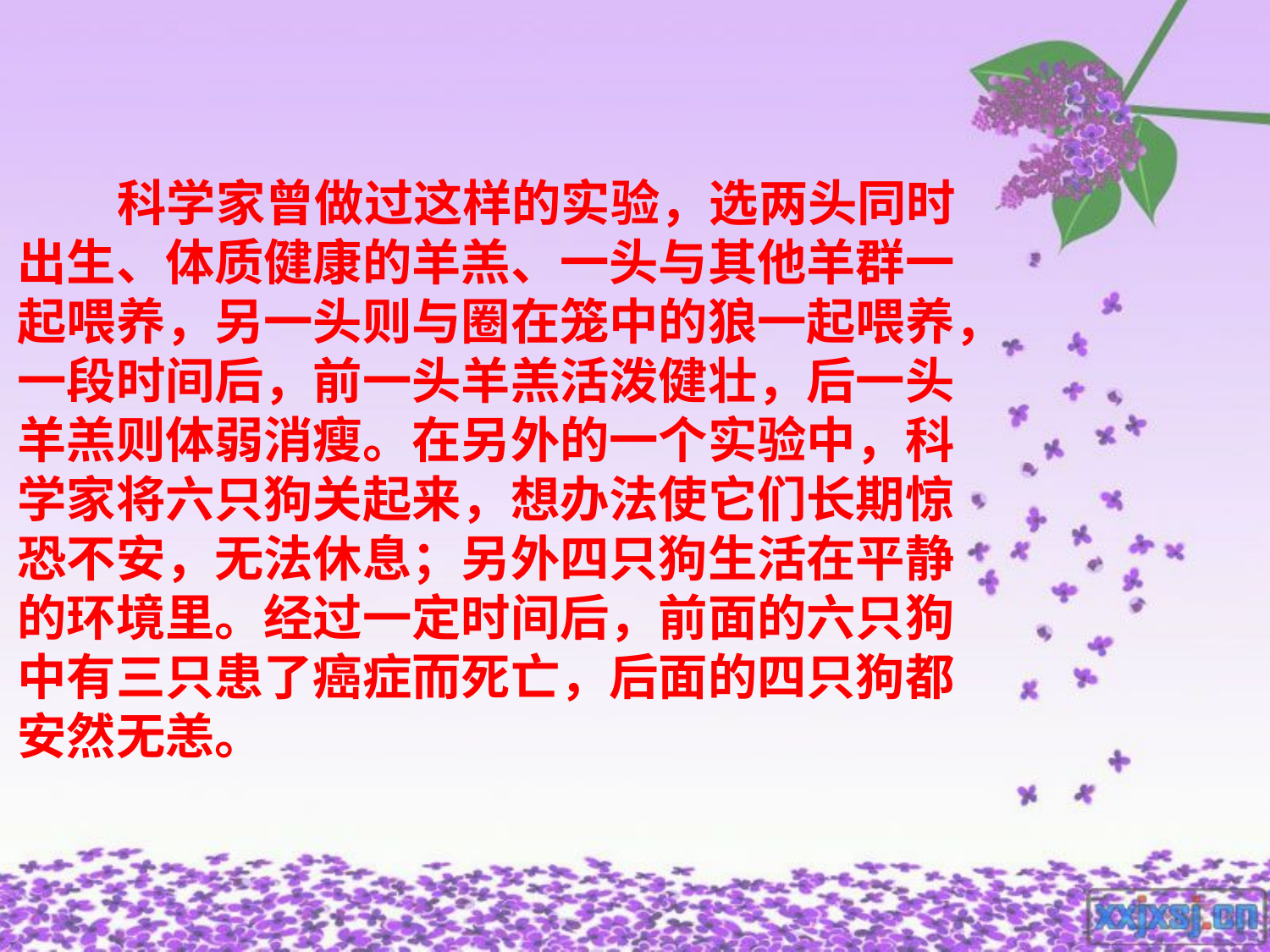

科学家曾做过这样的实验，选两头同时出生、体质健康的羊羔、一头与其他羊群一起喂养，另一头则与圈在笼中的狼一起喂养，一段时间后，前一头羊羔活泼健壮，后一头羊羔则体弱消瘦。在另外的一个实验中，科学家将六只狗关起来，想办法使它们长期惊恐不安，无法休息；另外四只狗生活在平静的环境里。经过一定时间后，前面的六只狗中有三只患了癌症而死亡，后面的四只狗都安然无恙。